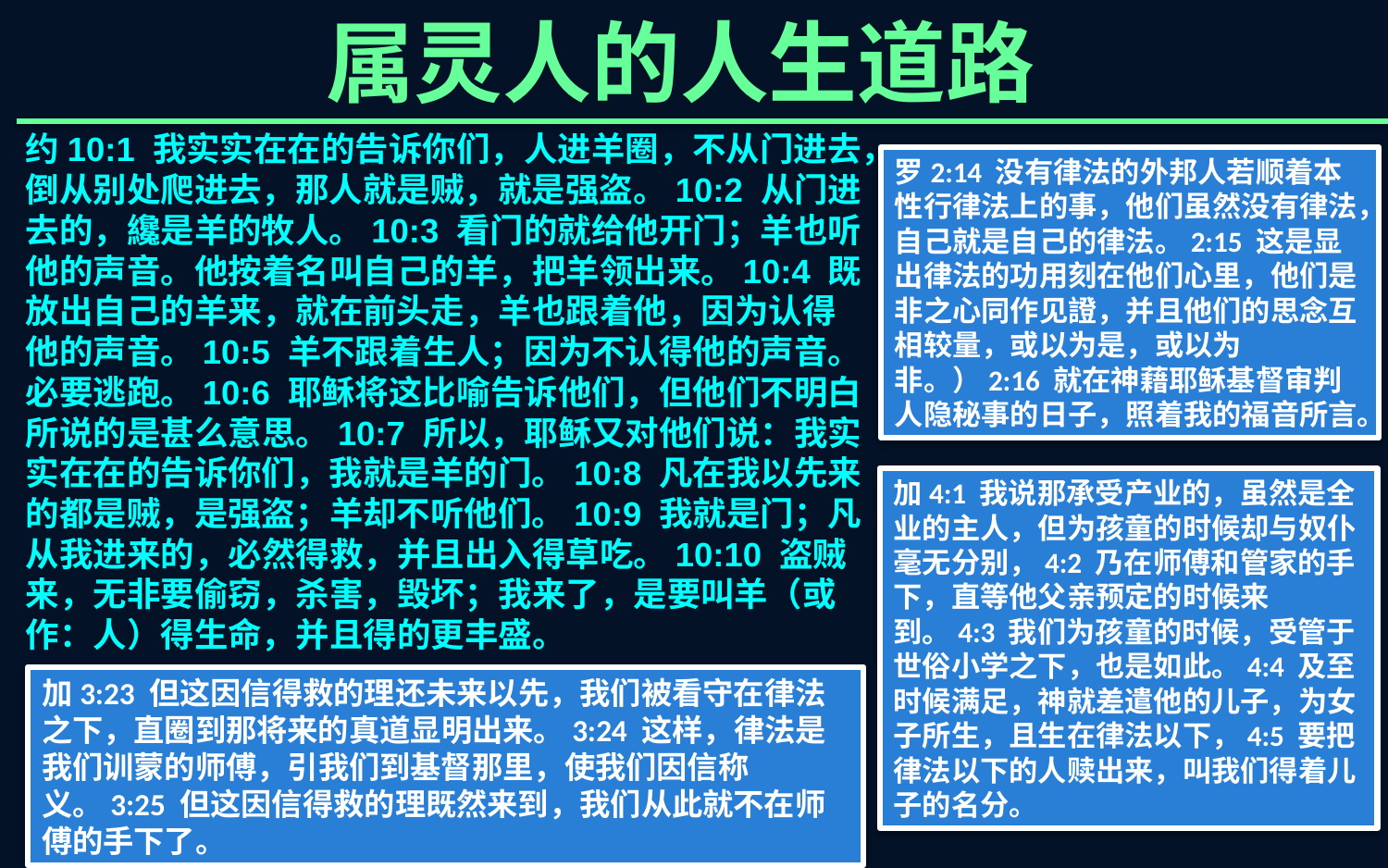

属灵人的人生道路
约10:1 我实实在在的告诉你们，人进羊圈，不从门进去，倒从别处爬进去，那人就是贼，就是强盗。10:2 从门进去的，纔是羊的牧人。10:3 看门的就给他开门；羊也听他的声音。他按着名叫自己的羊，把羊领出来。10:4 既放出自己的羊来，就在前头走，羊也跟着他，因为认得他的声音。10:5 羊不跟着生人；因为不认得他的声音。必要逃跑。10:6 耶稣将这比喻告诉他们，但他们不明白所说的是甚么意思。10:7 所以，耶稣又对他们说：我实实在在的告诉你们，我就是羊的门。10:8 凡在我以先来的都是贼，是强盗；羊却不听他们。10:9 我就是门；凡从我进来的，必然得救，并且出入得草吃。10:10 盗贼来，无非要偷窃，杀害，毁坏；我来了，是要叫羊（或作：人）得生命，并且得的更丰盛。
罗2:14 没有律法的外邦人若顺着本性行律法上的事，他们虽然没有律法，自己就是自己的律法。2:15 这是显出律法的功用刻在他们心里，他们是非之心同作见證，并且他们的思念互相较量，或以为是，或以为非。）2:16 就在神藉耶稣基督审判人隐秘事的日子，照着我的福音所言。
加4:1 我说那承受产业的，虽然是全业的主人，但为孩童的时候却与奴仆毫无分别，4:2 乃在师傅和管家的手下，直等他父亲预定的时候来到。4:3 我们为孩童的时候，受管于世俗小学之下，也是如此。4:4 及至时候满足，神就差遣他的儿子，为女子所生，且生在律法以下，4:5 要把律法以下的人赎出来，叫我们得着儿子的名分。
加3:23 但这因信得救的理还未来以先，我们被看守在律法之下，直圈到那将来的真道显明出来。3:24 这样，律法是我们训蒙的师傅，引我们到基督那里，使我们因信称义。3:25 但这因信得救的理既然来到，我们从此就不在师傅的手下了。